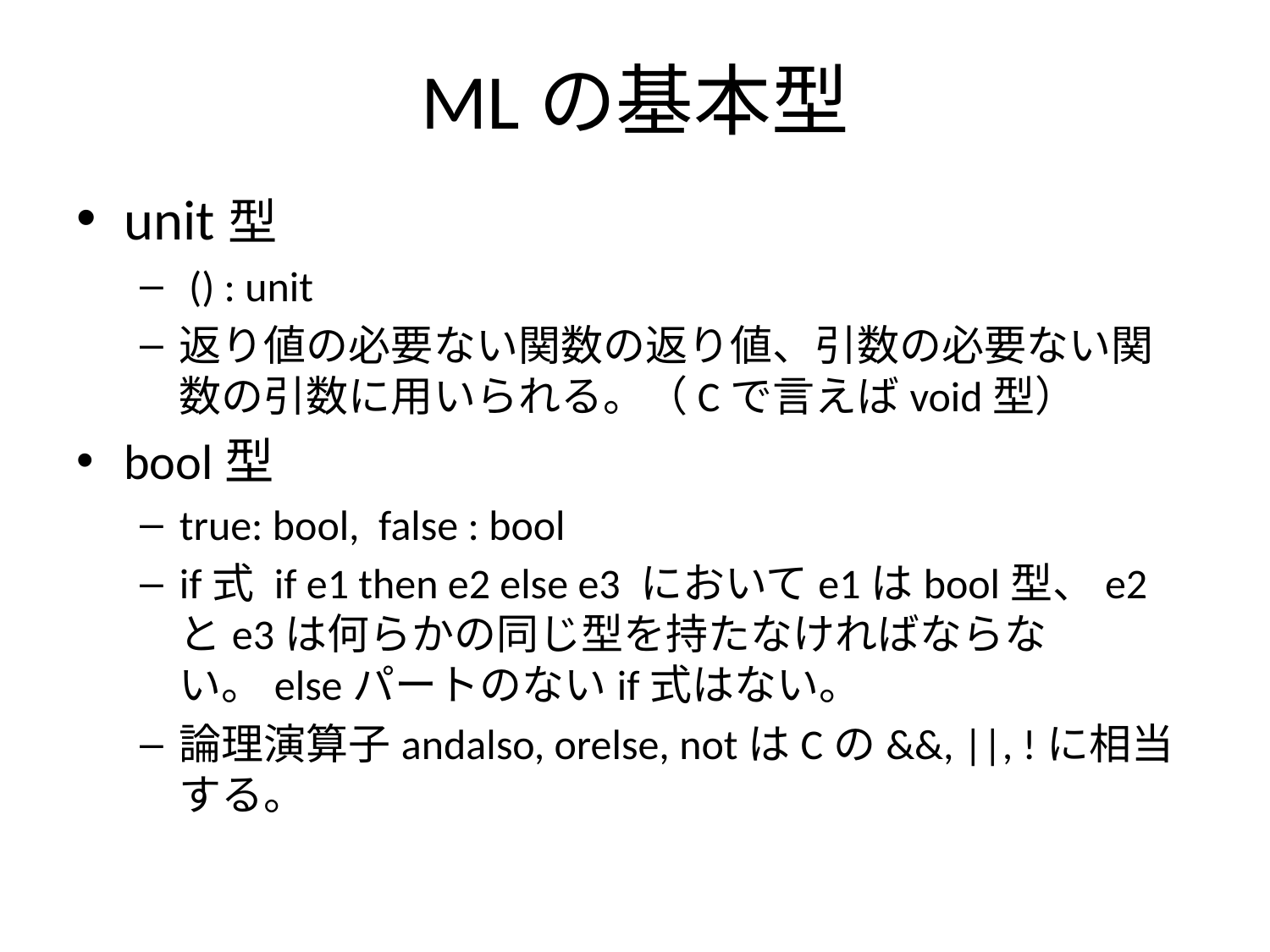

# MLの基本型
unit型
 () : unit
返り値の必要ない関数の返り値、引数の必要ない関数の引数に用いられる。（Cで言えばvoid型）
bool型
true: bool,  false : bool
if式 if e1 then e2 else e3 においてe1はbool型、e2とe3は何らかの同じ型を持たなければならない。elseパートのないif式はない。
論理演算子andalso, orelse, notはCの&&, ||, !に相当する。